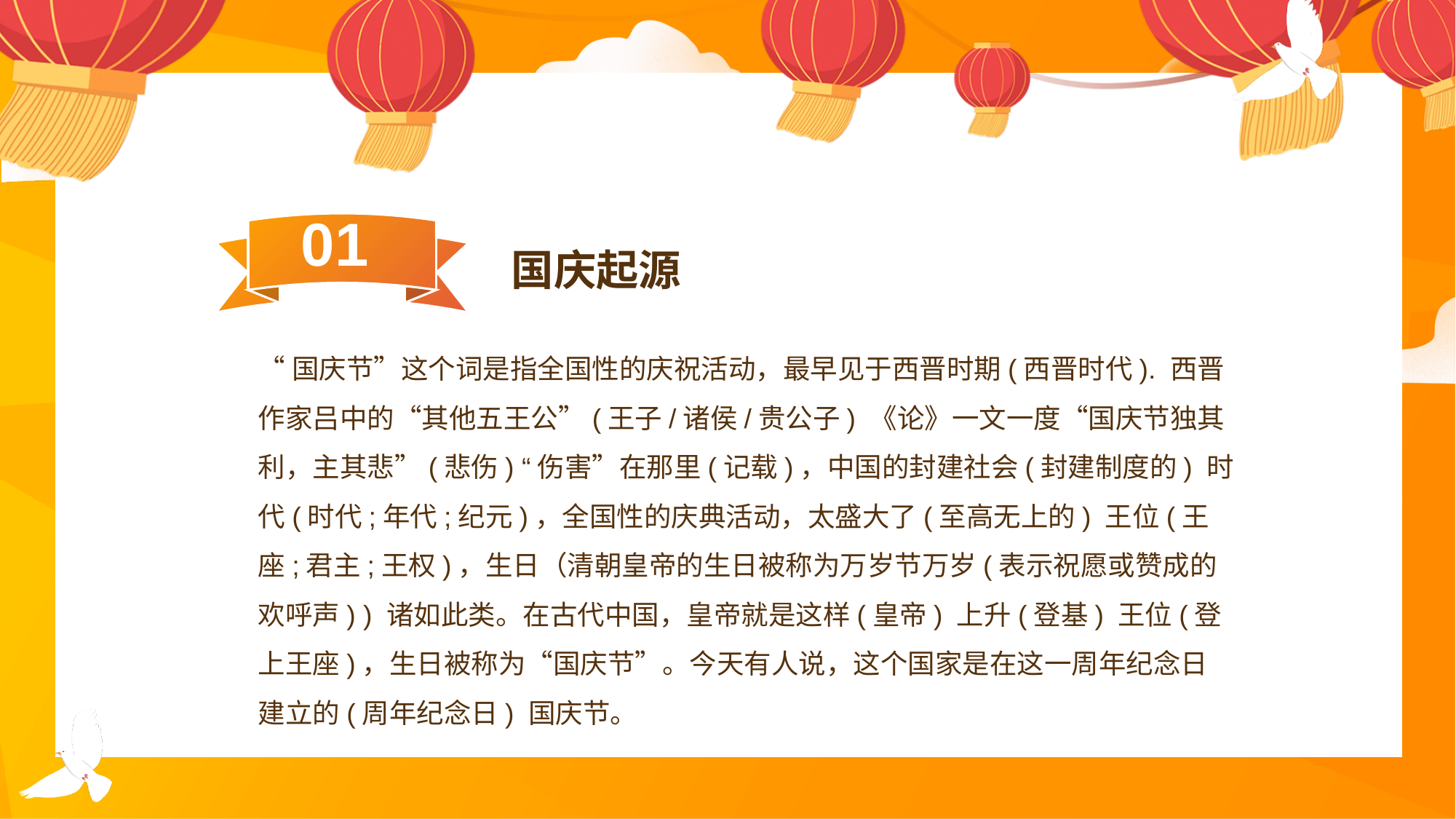

01

国庆起源
“国庆节”这个词是指全国性的庆祝活动，最早见于西晋时期(西晋时代). 西晋作家吕中的“其他五王公”(王子/诸侯/贵公子) 《论》一文一度“国庆节独其利，主其悲”(悲伤) “伤害”在那里(记载)，中国的封建社会(封建制度的) 时代(时代;年代;纪元)，全国性的庆典活动，太盛大了(至高无上的) 王位(王座;君主;王权)，生日（清朝皇帝的生日被称为万岁节万岁(表示祝愿或赞成的欢呼声) ) 诸如此类。在古代中国，皇帝就是这样(皇帝) 上升(登基) 王位(登上王座)，生日被称为“国庆节”。今天有人说，这个国家是在这一周年纪念日建立的(周年纪念日) 国庆节。